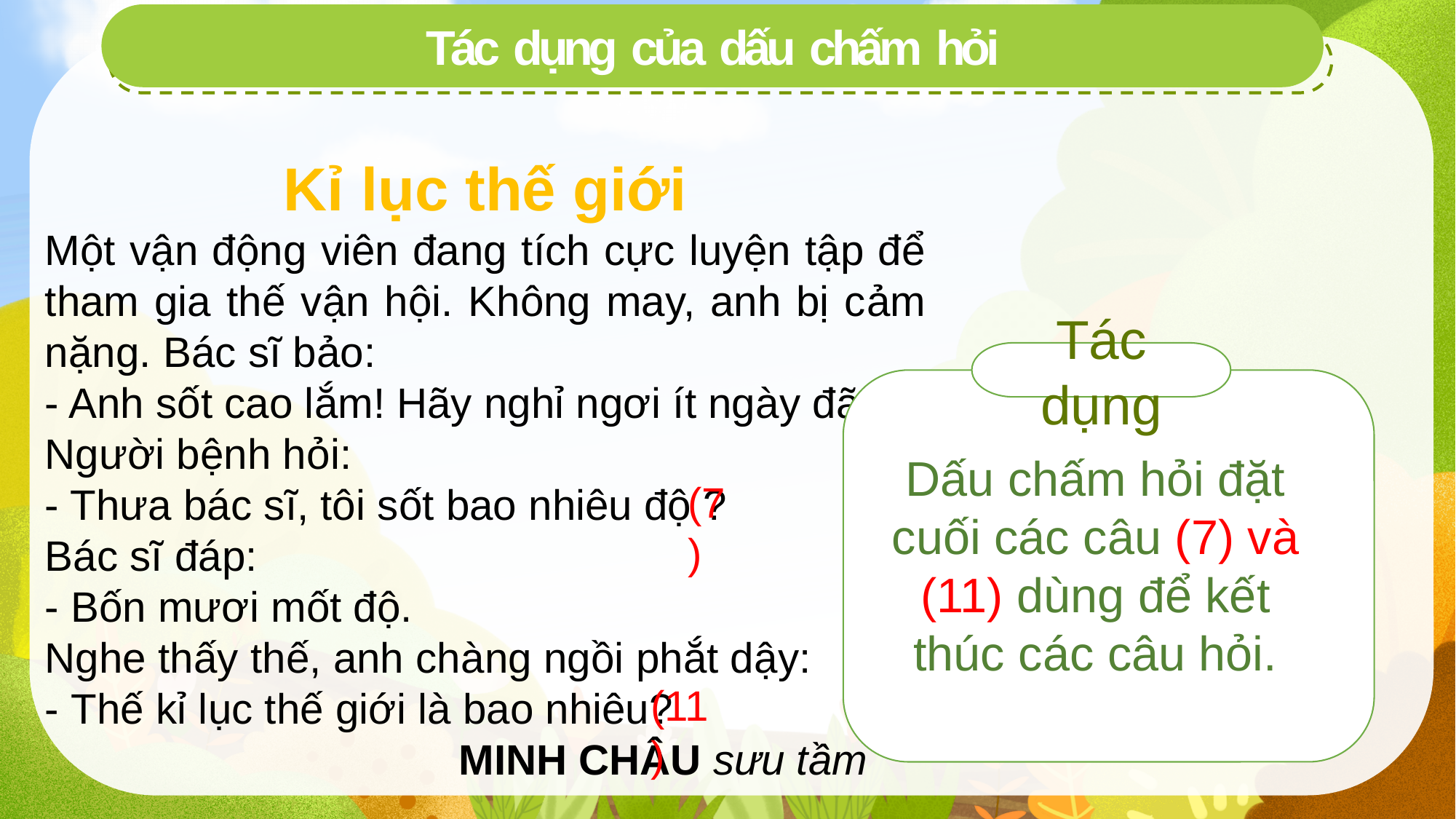

Tác  dụng  của  dấu  chấm  hỏi
开头

Kỉ lục thế giới
Một vận động viên đang tích cực luyện tập để tham gia thế vận hội. Không may, anh bị cảm nặng. Bác sĩ bảo:
- Anh sốt cao lắm! Hãy nghỉ ngơi ít ngày đã!
Người bệnh hỏi:
- Thưa bác sĩ, tôi sốt bao nhiêu độ ?
Bác sĩ đáp:
- Bốn mươi mốt độ.
Nghe thấy thế, anh chàng ngồi phắt dậy:
- Thế kỉ lục thế giới là bao nhiêu?
                                   MINH CHÂU sưu tầm
Tác dụng

Dấu chấm hỏi đặt cuối các câu (7) và (11) dùng để kết thúc các câu hỏi.
(7)
(11)